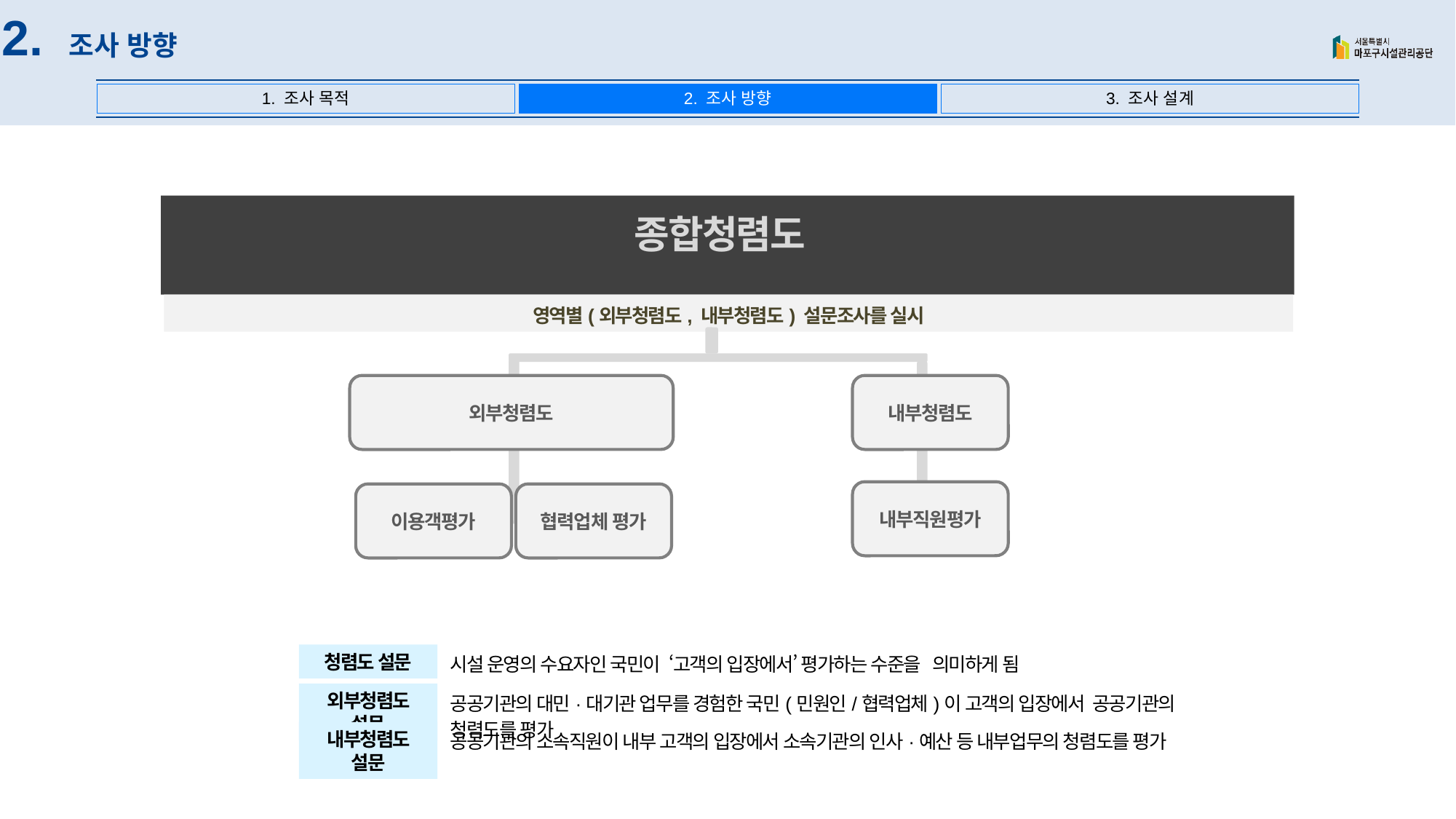

02. 조사 방향
2. 조사 방향
1. 조사 목적
3. 조사 설계

종합청렴도
이용객, 협력업체, 소속직원의 설문조사 결과를 종합해서 산출한 지표
영역별(외부청렴도, 내부청렴도) 설문조사를 실시

외부청렴도
내부청렴도
내부직원평가
이용객평가
협력업체 평가
시설 운영의 수요자인 국민이  ‘고객의 입장에서’ 평가하는 수준을   의미하게 됨
청렴도 설문
공공기관의 대민·대기관 업무를 경험한 국민(민원인/협력업체)이 고객의 입장에서  공공기관의 청렴도를 평가
외부청렴도 설문
공공기관의 소속직원이 내부 고객의 입장에서 소속기관의 인사·예산 등 내부업무의 청렴도를 평가
내부청렴도 설문